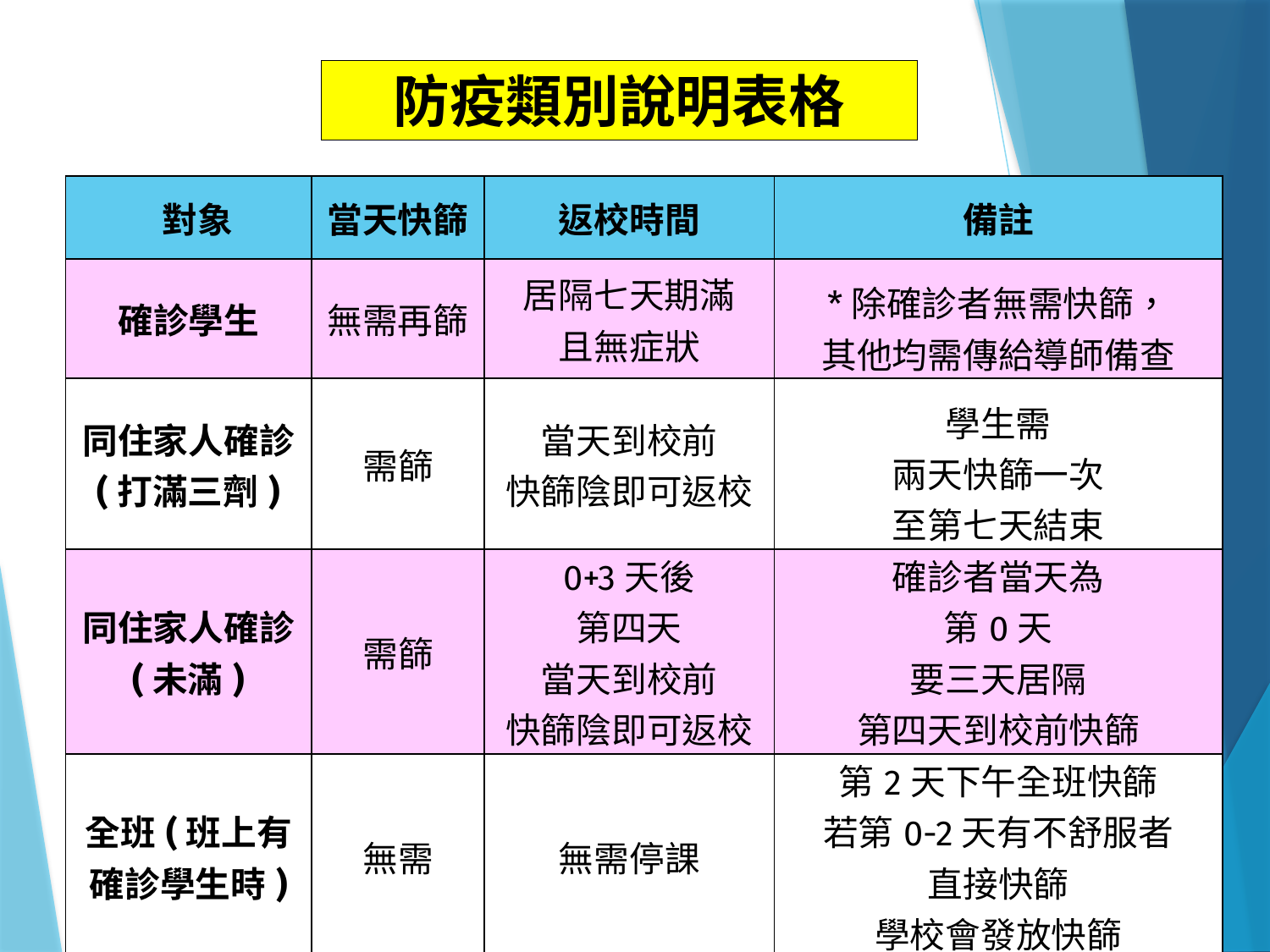

防疫類別說明表格
| 對象 | 當天快篩 | 返校時間 | 備註 |
| --- | --- | --- | --- |
| 確診學生 | 無需再篩 | 居隔七天期滿 且無症狀 | \*除確診者無需快篩， 其他均需傳給導師備查 |
| 同住家人確診 (打滿三劑) | 需篩 | 當天到校前 快篩陰即可返校 | 學生需 兩天快篩一次 至第七天結束 |
| 同住家人確診 (未滿) | 需篩 | 0+3天後 第四天 當天到校前 快篩陰即可返校 | 確診者當天為 第0天 要三天居隔 第四天到校前快篩 |
| 全班(班上有確診學生時) | 無需 | 無需停課 | 第2天下午全班快篩 若第0-2天有不舒服者 直接快篩 學校會發放快篩 |